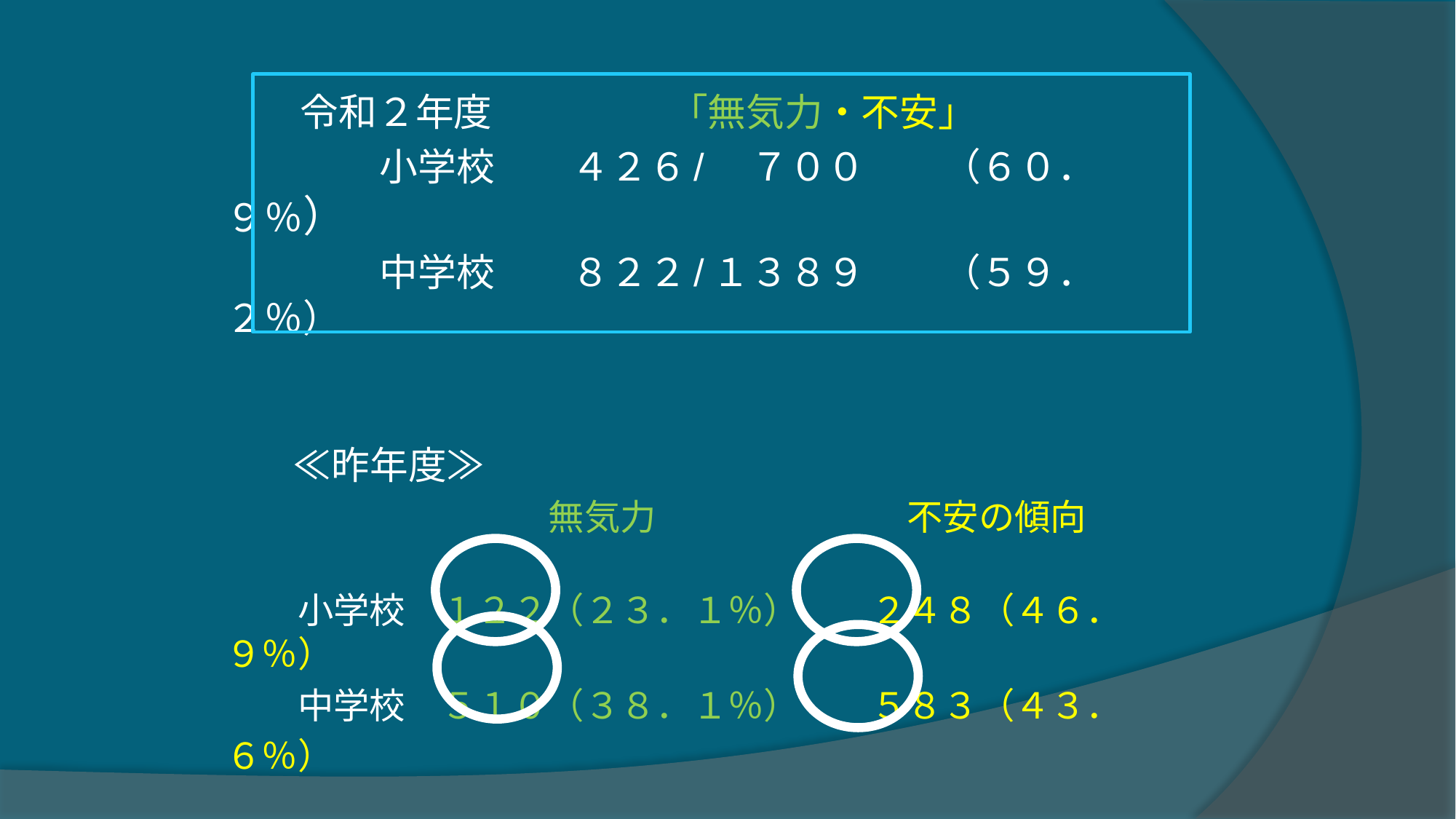

令和２年度　　　　　「無気力・不安」
　　　　小学校　　４２６/　７００　　（６０．９％）
　　　　中学校　　８２２/１３８９　　（５９．２％）

　　≪昨年度≫
　　　　　　　　　無気力　　　　　　　不安の傾向
　　小学校　１２２（２３．１％）　　２４８（４６．９％）
　　中学校　５１０（３８．１％）　　５８３（４３．６％）